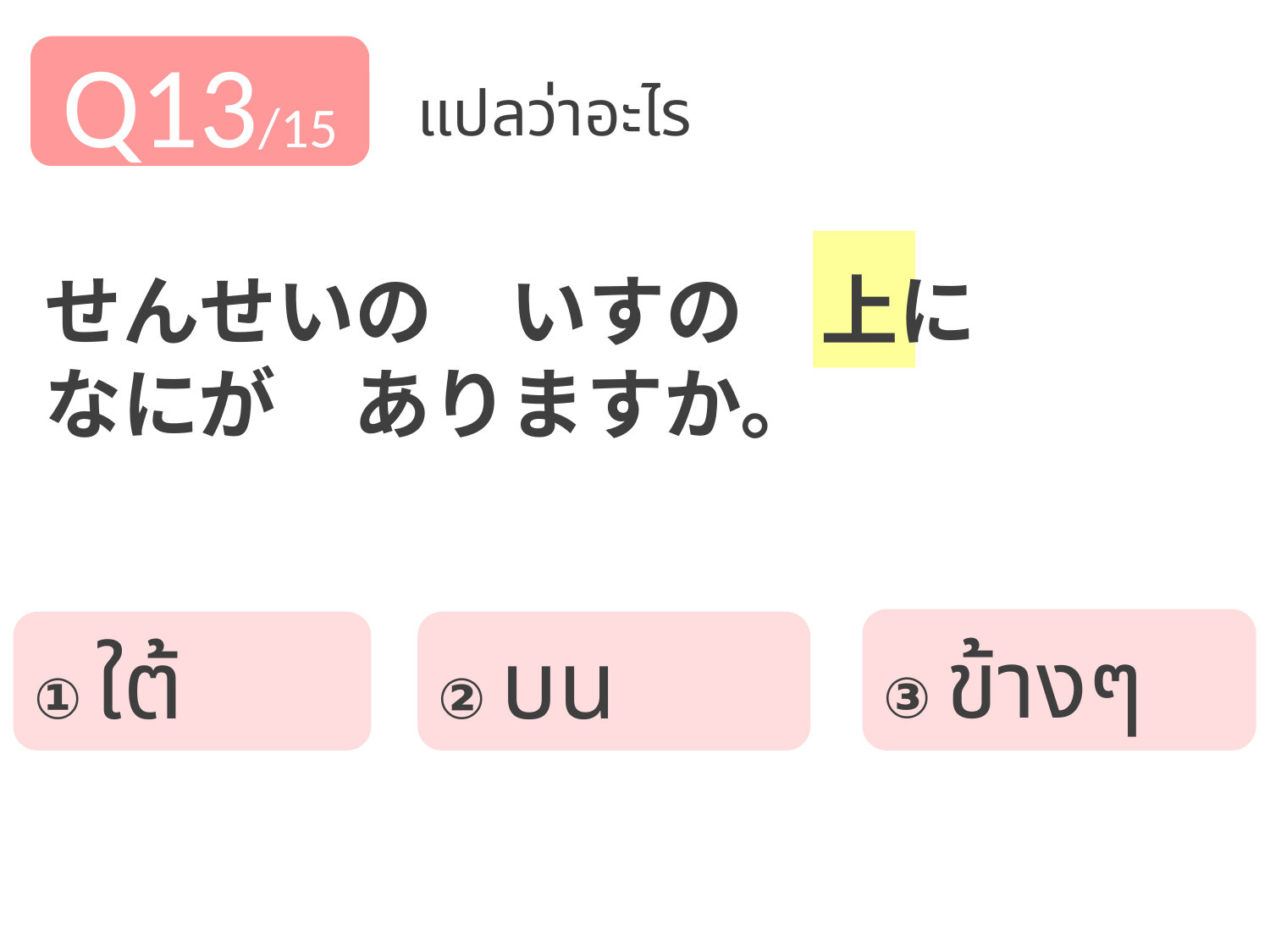

Q13/15
แปลว่าอะไร

せんせいの　いすの　上に
なにが　ありますか。
③ ข้างๆ
① ใต้
② บน